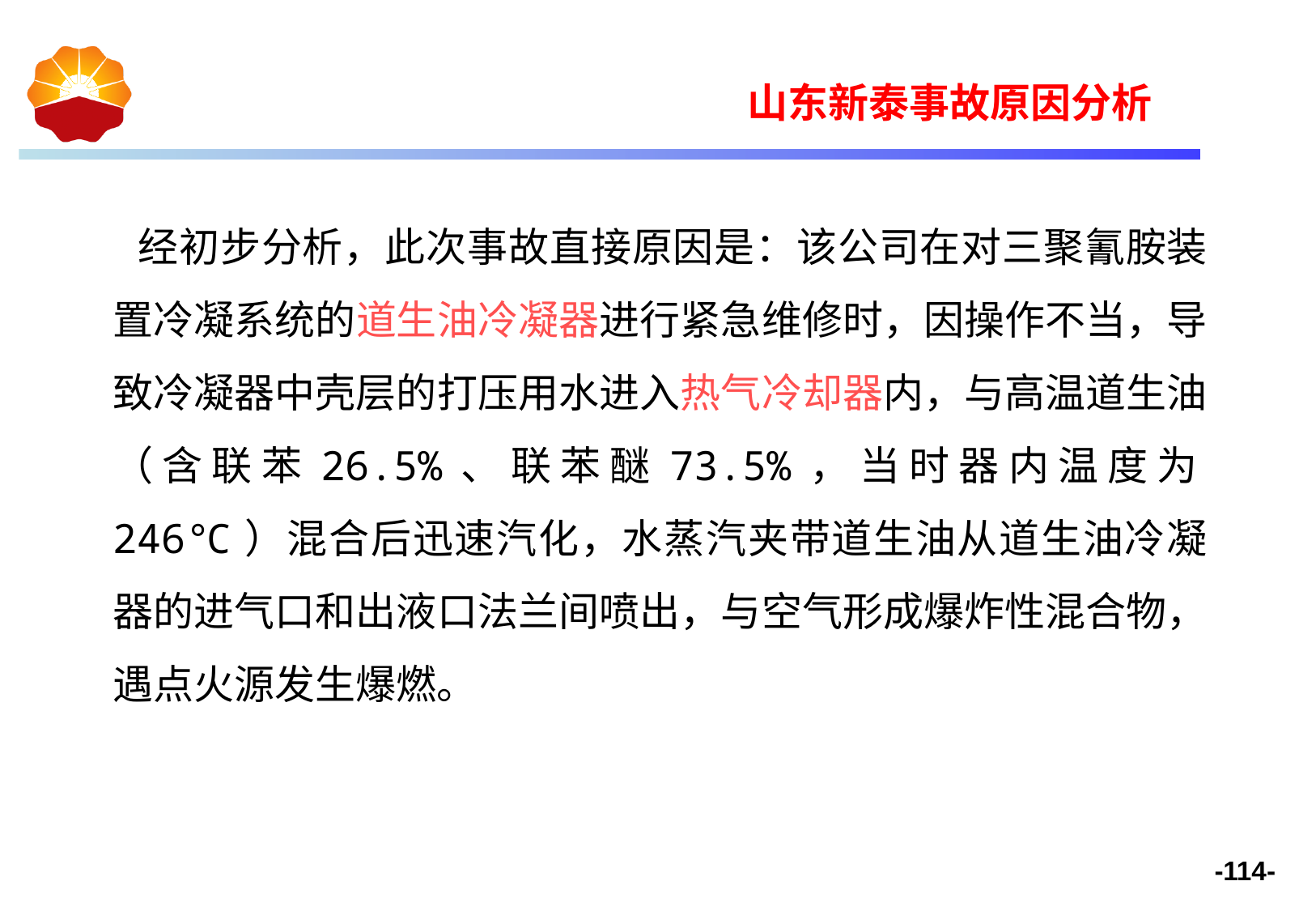

山东新泰事故原因分析
  经初步分析，此次事故直接原因是：该公司在对三聚氰胺装置冷凝系统的道生油冷凝器进行紧急维修时，因操作不当，导致冷凝器中壳层的打压用水进入热气冷却器内，与高温道生油（含联苯26.5%、联苯醚73.5%，当时器内温度为246℃）混合后迅速汽化，水蒸汽夹带道生油从道生油冷凝器的进气口和出液口法兰间喷出，与空气形成爆炸性混合物，遇点火源发生爆燃。